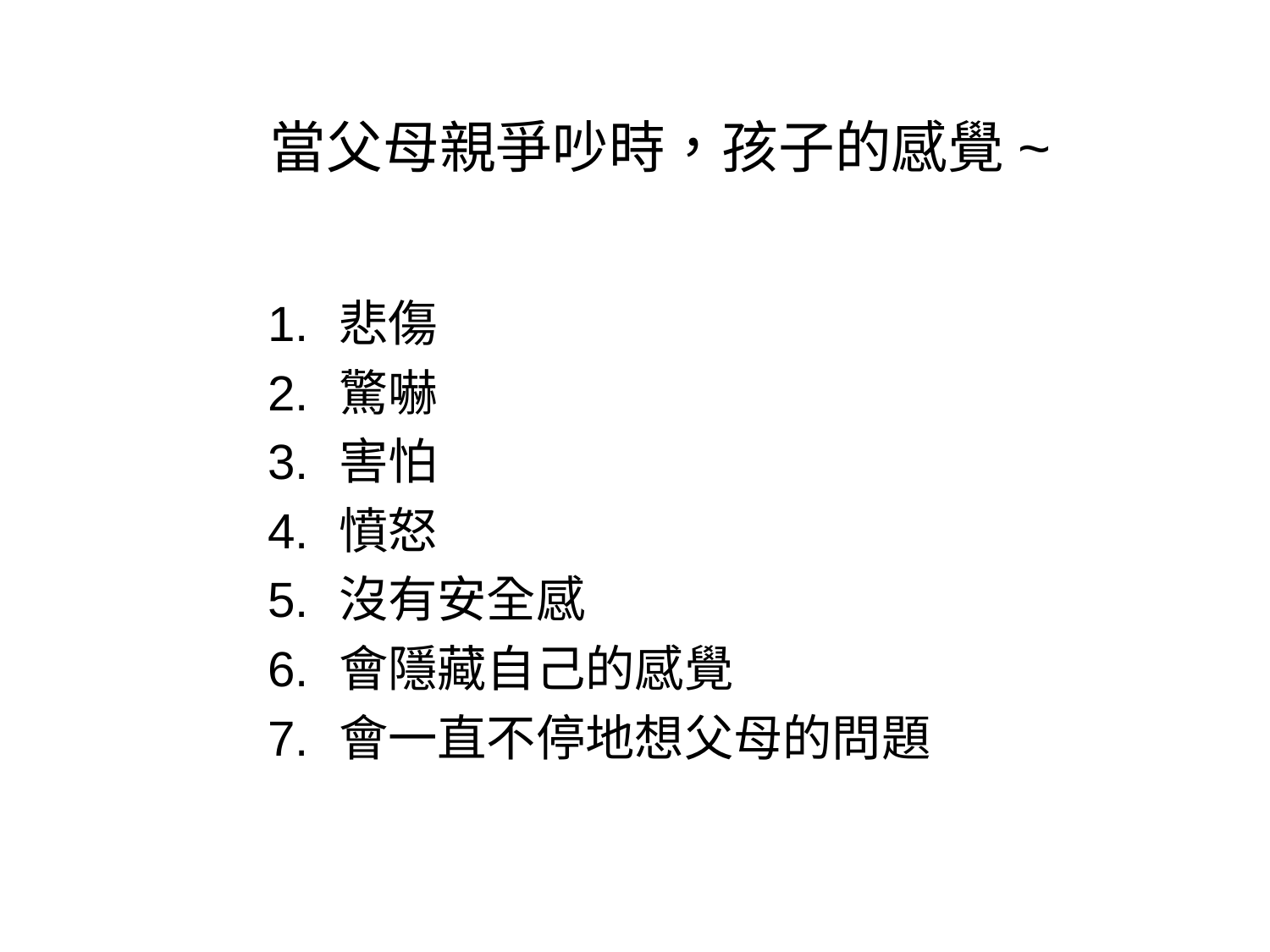

# 當父母親爭吵時，孩子的感覺~
悲傷
驚嚇
害怕
憤怒
沒有安全感
會隱藏自己的感覺
會一直不停地想父母的問題